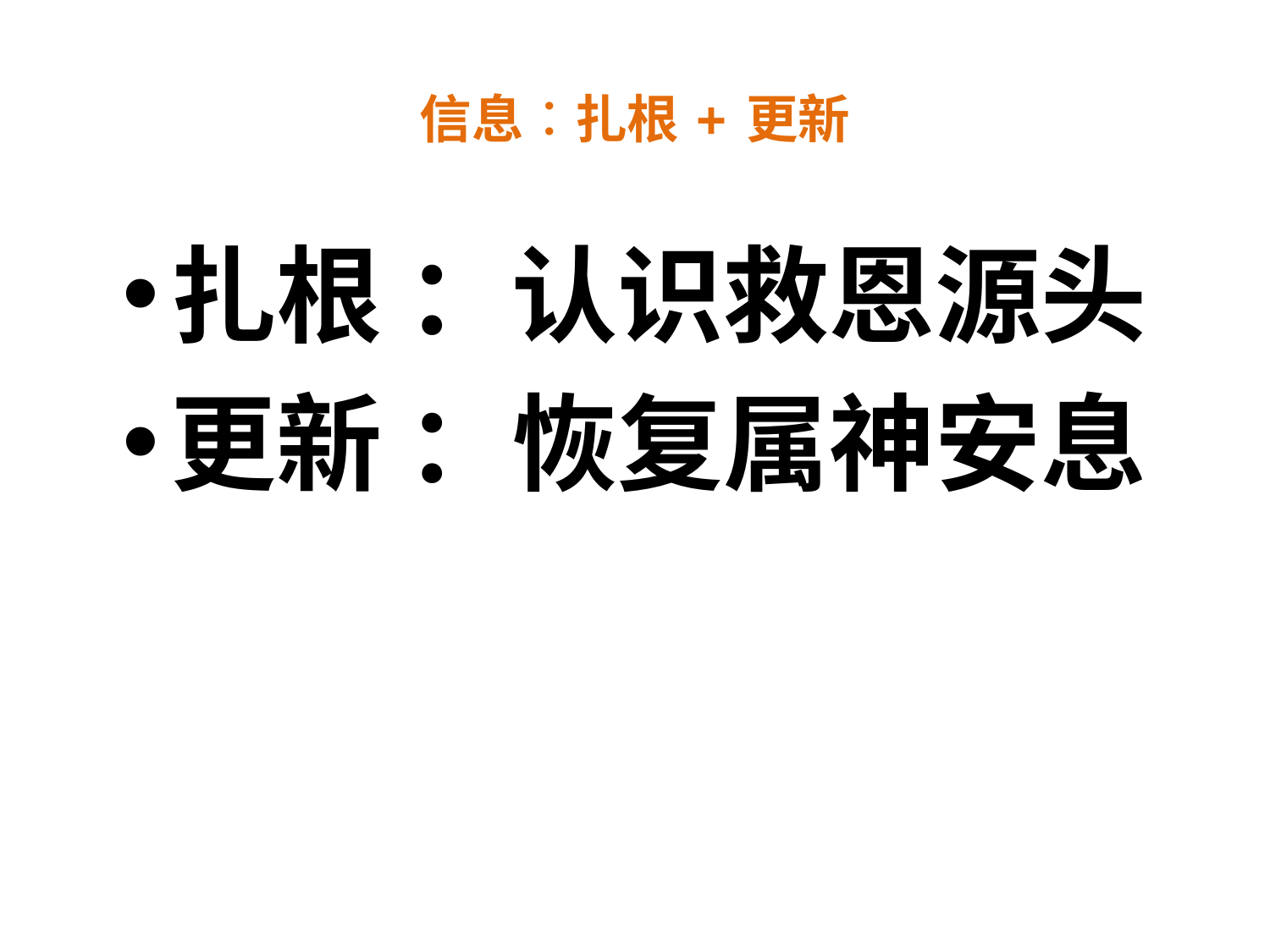

# 信息：扎根 + 更新
扎根 ：认识救恩源头
更新 ：恢复属神安息